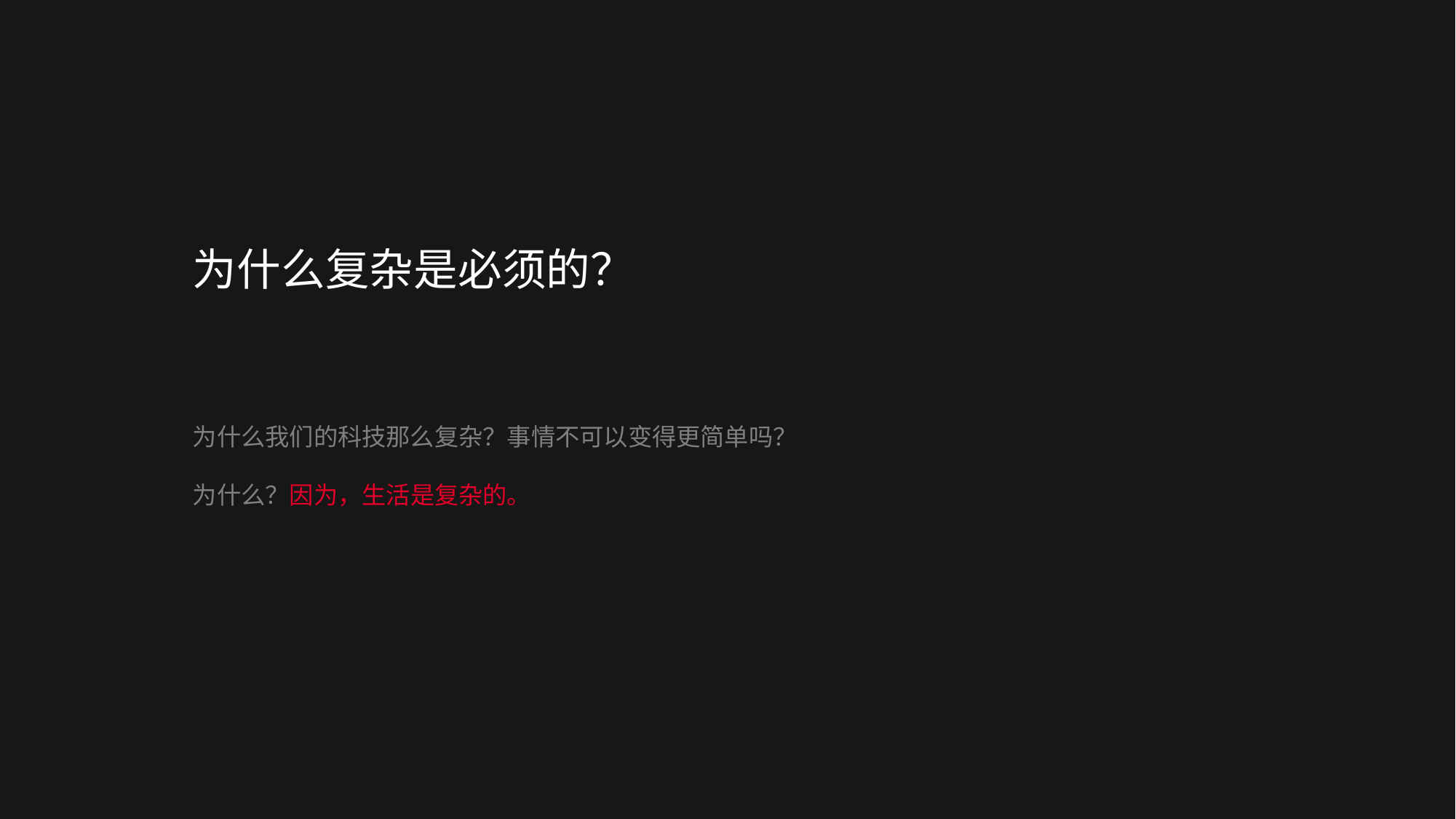

# 为什么复杂是必须的？
为什么我们的科技那么复杂？事情不可以变得更简单吗？
为什么？因为，生活是复杂的。